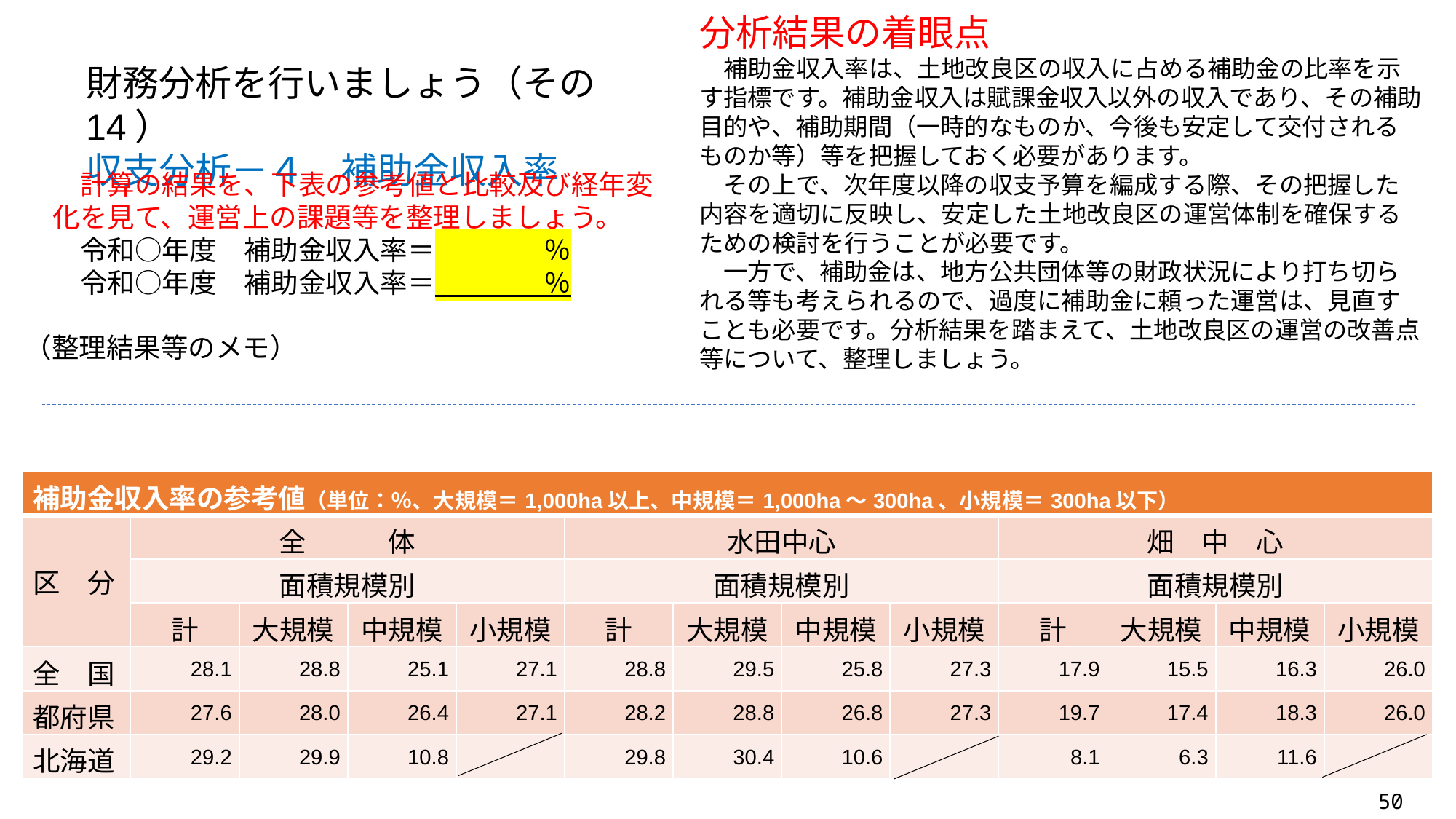

分析結果の着眼点
　補助金収入率は、土地改良区の収入に占める補助金の比率を示す指標です。補助金収入は賦課金収入以外の収入であり、その補助目的や、補助期間（一時的なものか、今後も安定して交付されるものか等）等を把握しておく必要があります。
　その上で、次年度以降の収支予算を編成する際、その把握した内容を適切に反映し、安定した土地改良区の運営体制を確保するための検討を行うことが必要です。
　一方で、補助金は、地方公共団体等の財政状況により打ち切られる等も考えられるので、過度に補助金に頼った運営は、見直すことも必要です。分析結果を踏まえて、土地改良区の運営の改善点等について、整理しましょう。
財務分析を行いましょう（その14）
収支分析－４　補助金収入率
　計算の結果を、下表の参考値と比較及び経年変化を見て、運営上の課題等を整理しましょう。
　令和○年度　補助金収入率＝　　　　％
　令和○年度　補助金収入率＝　　　　％
（整理結果等のメモ）
| 補助金収入率の参考値（単位：％、大規模＝1,000ha以上、中規模＝1,000ha～300ha、小規模＝300ha以下） |  |  |  |  |  |  |  |  |  |  |  |  |
| --- | --- | --- | --- | --- | --- | --- | --- | --- | --- | --- | --- | --- |
| 区　分 | 全　　　体 |  |  |  | 水田中心 |  |  |  | 畑　中　心 |  |  |  |
|  | 面積規模別 |  |  |  | 面積規模別 |  |  |  | 面積規模別 |  |  |  |
|  | 計 | 大規模 | 中規模 | 小規模 | 計 | 大規模 | 中規模 | 小規模 | 計 | 大規模 | 中規模 | 小規模 |
| 全　国 | 28.1 | 28.8 | 25.1 | 27.1 | 28.8 | 29.5 | 25.8 | 27.3 | 17.9 | 15.5 | 16.3 | 26.0 |
| 都府県 | 27.6 | 28.0 | 26.4 | 27.1 | 28.2 | 28.8 | 26.8 | 27.3 | 19.7 | 17.4 | 18.3 | 26.0 |
| 北海道 | 29.2 | 29.9 | 10.8 |  | 29.8 | 30.4 | 10.6 |  | 8.1 | 6.3 | 11.6 |  |
50